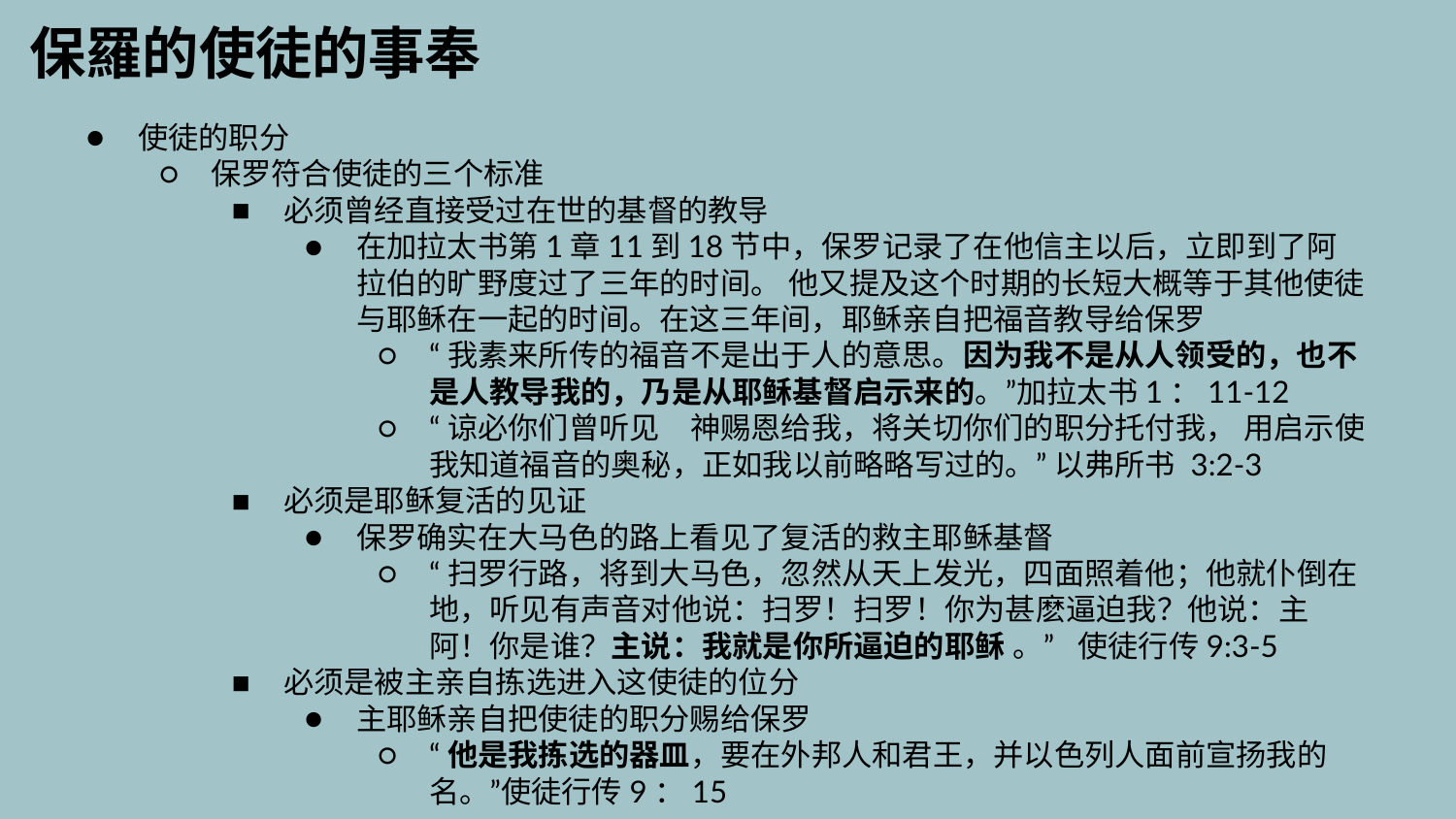

保羅的使徒的事奉

使徒的职分
保罗符合使徒的三个标准
必须曾经直接受过在世的基督的教导
在加拉太书第1章11到18节中，保罗记录了在他信主以后，立即到了阿拉伯的旷野度过了三年的时间​​。 他又提及这个时期的长短大概等于其他使徒与耶稣在一起的时间。在这三年间，耶稣亲自把福音教导给保罗
“我素来所传的福音不是出于人的意思。因为我不是从人领受的，也不是人教导我的，乃是从耶稣基督启示来的。”加拉太书1：11-12
“谅必你们曾听见　神赐恩给我，将关切你们的职分托付我， 用启示使我知道福音的奥秘，正如我以前略略写过的。” 以弗所书‬ ‭3‬:‭2‬-‭3‬ ‭
必须是耶稣复活的见证
保罗确实在大马色的路上看见了复活的救主耶稣基督
“扫罗行路，将到大马色，忽然从天上发光，四面照着他；他就仆倒在地，听见有声音对他说：扫罗！扫罗！你为甚麽逼迫我？他说：主阿！你是谁？主说：我就是你所逼迫的耶稣 。”   使徒行传9:3-5
必须是被主亲自拣选进入这使徒的位分
主耶稣亲自把使徒的职分赐给保罗
“他是我拣选的器皿，要在外邦人和君王，并以色列人面前宣扬我的名。”使徒行传9：15